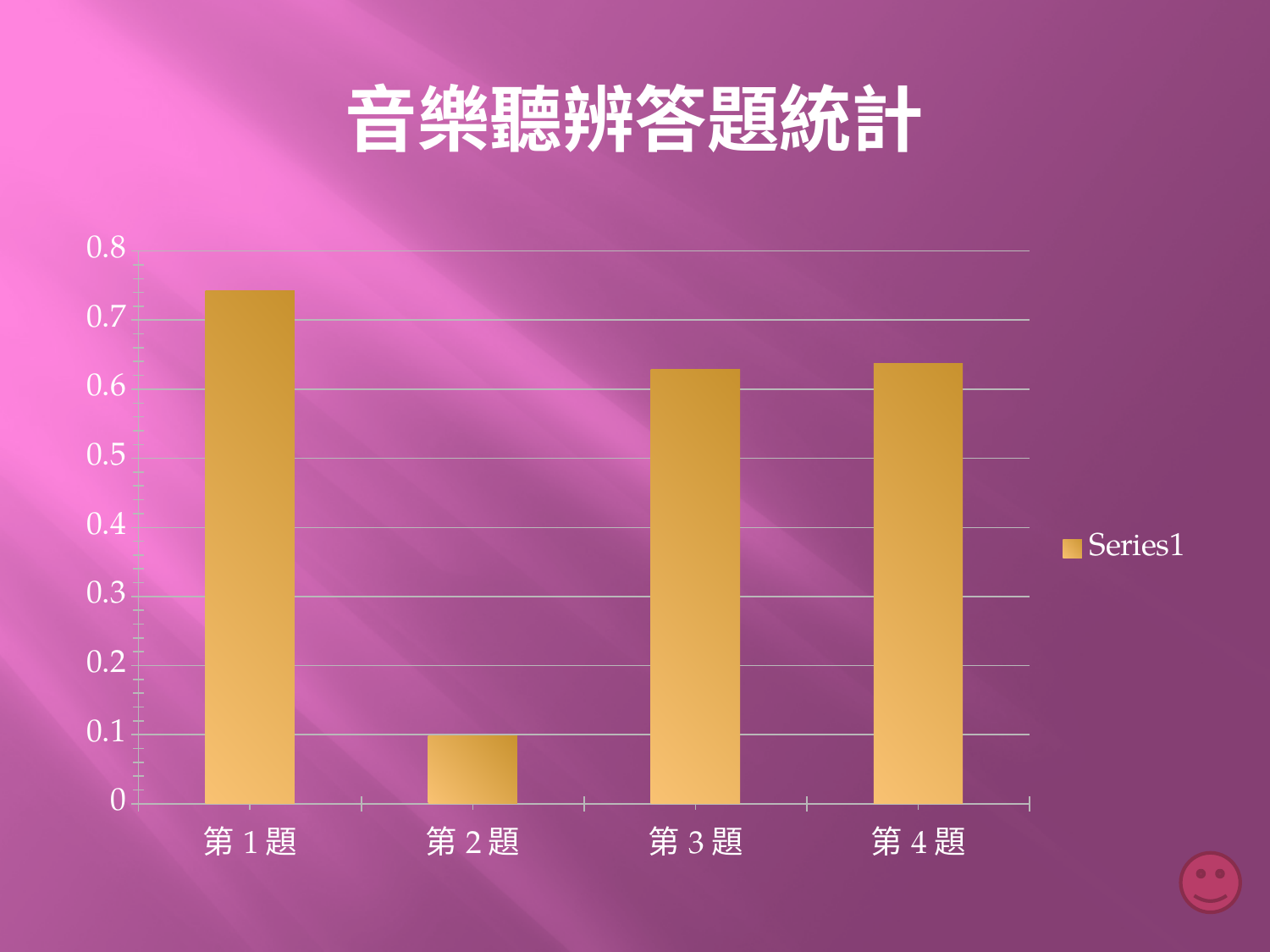

# 音樂聽辨答題統計

### Chart

| Category |  |
|---|---|
| 第1題 | 0.7428571428571429 |
| 第2題 | 0.09795918367346938 |
| 第3題 | 0.6285714285714286 |
| 第4題 | 0.636734693877551 |